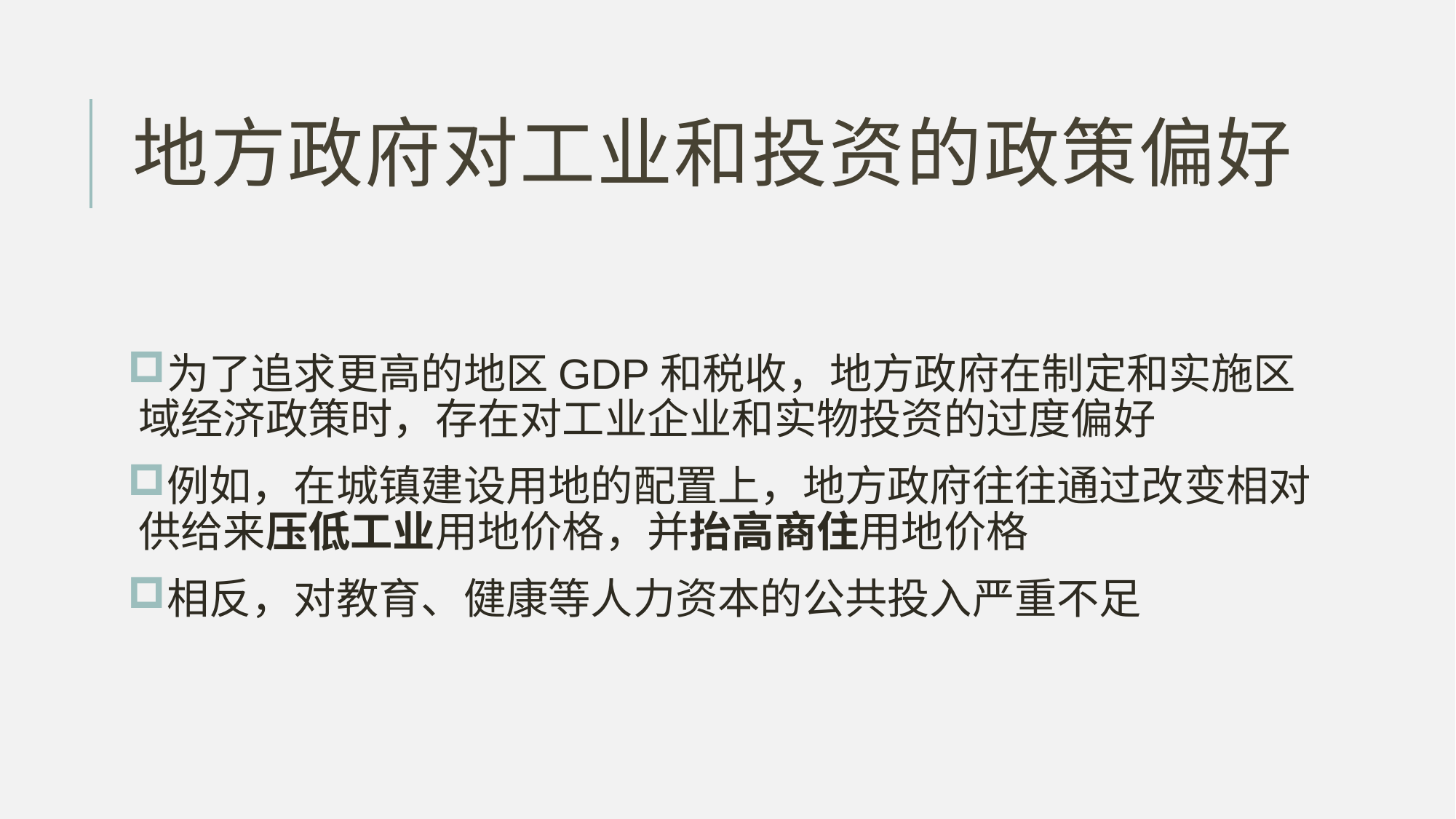

# 地方政府对工业和投资的政策偏好
为了追求更高的地区GDP和税收，地方政府在制定和实施区域经济政策时，存在对工业企业和实物投资的过度偏好
例如，在城镇建设用地的配置上，地方政府往往通过改变相对供给来压低工业用地价格，并抬高商住用地价格
相反，对教育、健康等人力资本的公共投入严重不足